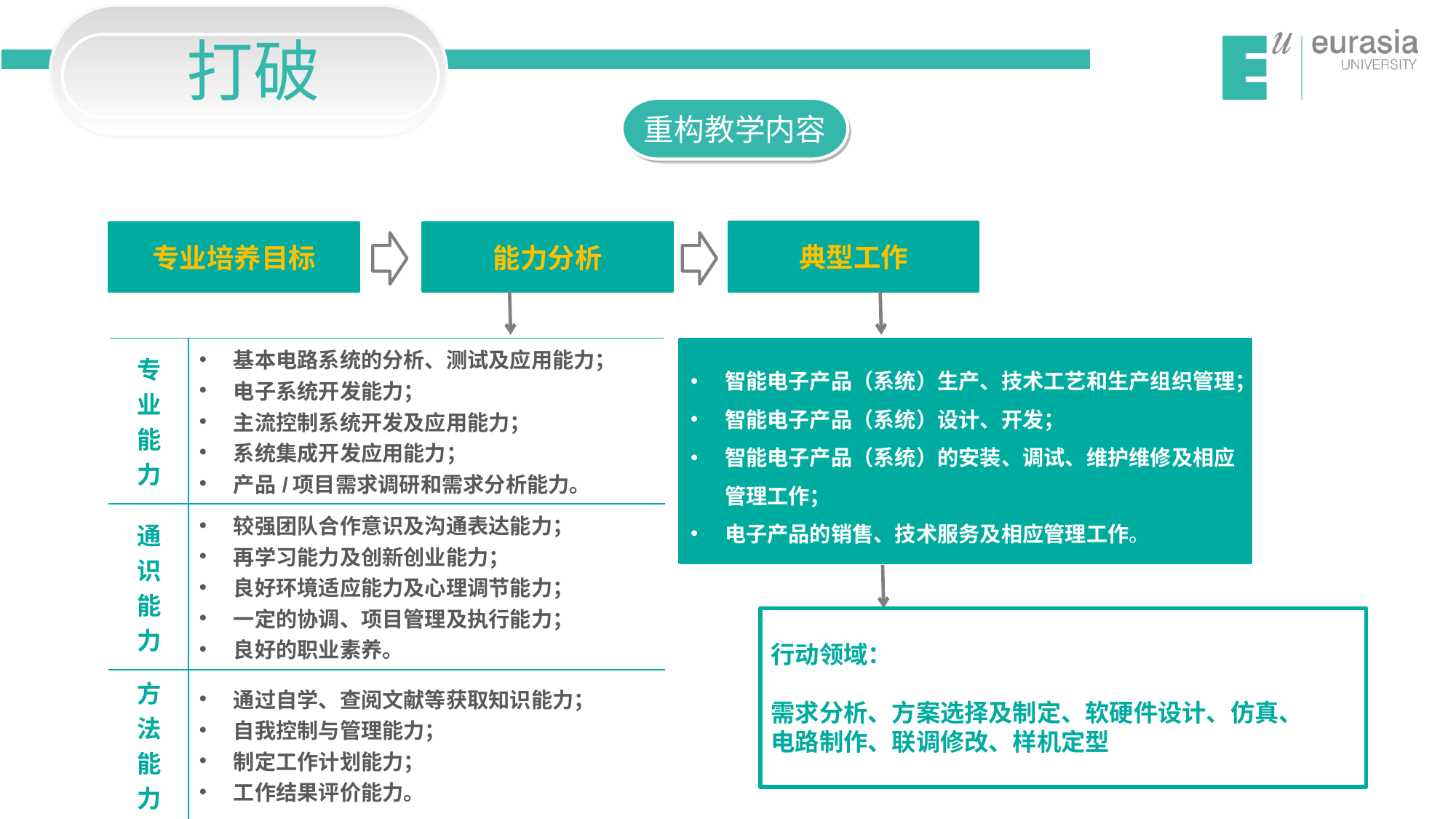

打破

重构教学内容
典型工作
专业培养目标

能力分析

图片处理
| 专 业 能 力 | 基本电路系统的分析、测试及应用能力； 电子系统开发能力； 主流控制系统开发及应用能力； 系统集成开发应用能力； 产品/项目需求调研和需求分析能力。 |
| --- | --- |
| 通 识 能 力 | 较强团队合作意识及沟通表达能力； 再学习能力及创新创业能力； 良好环境适应能力及心理调节能力； 一定的协调、项目管理及执行能力； 良好的职业素养。 |
| 方 法 能 力 | 通过自学、查阅文献等获取知识能力； 自我控制与管理能力； 制定工作计划能力； 工作结果评价能力。 |
智能电子产品（系统）生产、技术工艺和生产组织管理；
智能电子产品（系统）设计、开发；
智能电子产品（系统）的安装、调试、维护维修及相应管理工作；
电子产品的销售、技术服务及相应管理工作。
行动领域：

需求分析、方案选择及制定、软硬件设计、仿真、
电路制作、联调修改、样机定型